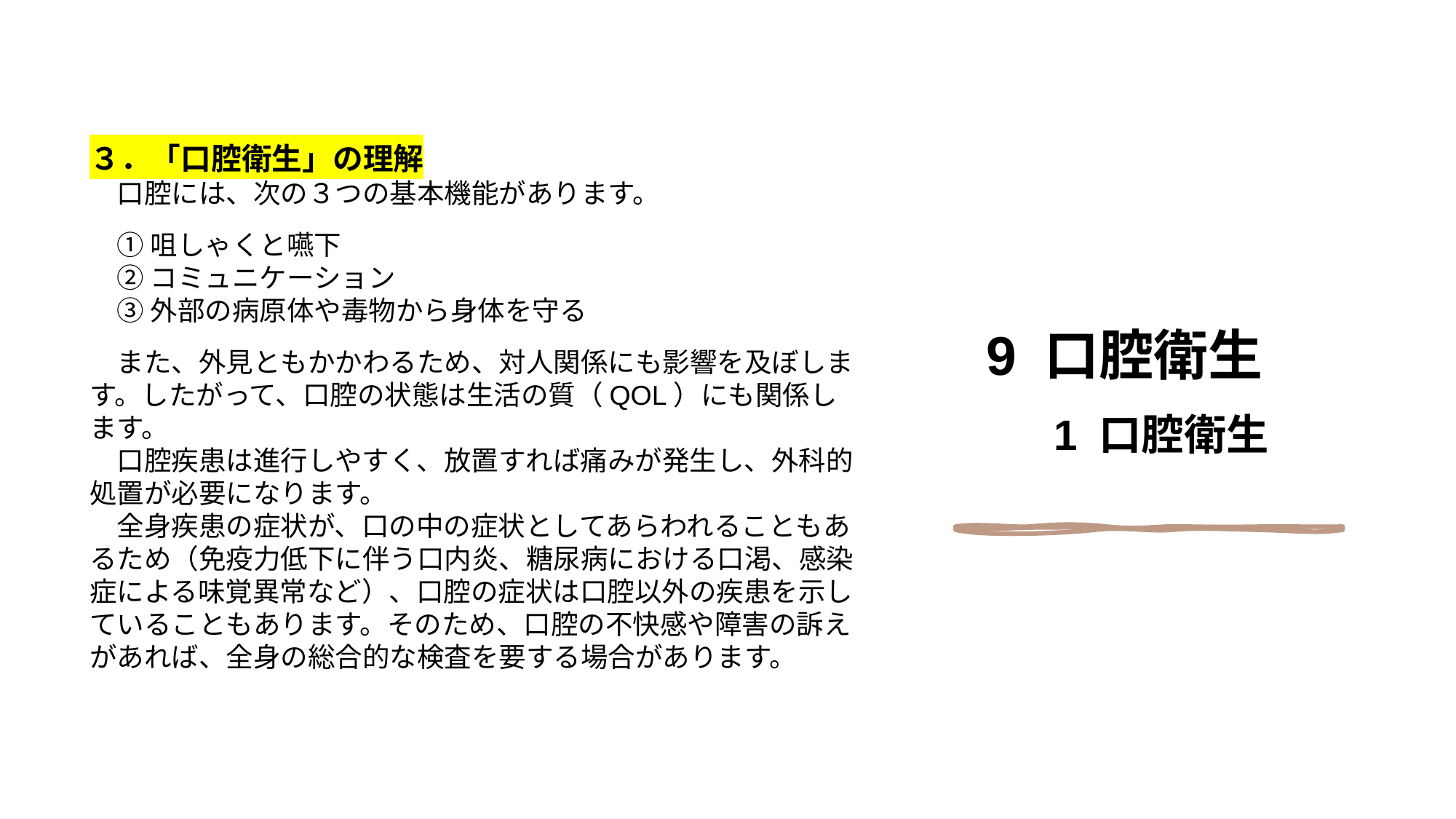

３．「口腔衛生」の理解
　口腔には、次の３つの基本機能があります。

　① 咀しゃくと嚥下
　② コミュニケーション
　③ 外部の病原体や毒物から身体を守る

　また、外見ともかかわるため、対人関係にも影響を及ぼします。したがって、口腔の状態は生活の質（QOL）にも関係します。
　口腔疾患は進行しやすく、放置すれば痛みが発生し、外科的処置が必要になります。
　全身疾患の症状が、口の中の症状としてあらわれることもあるため（免疫力低下に伴う口内炎、糖尿病における口渇、感染症による味覚異常など）、口腔の症状は口腔以外の疾患を示していることもあります。そのため、口腔の不快感や障害の訴えがあれば、全身の総合的な検査を要する場合があります。
9 口腔衛生
　1 口腔衛生